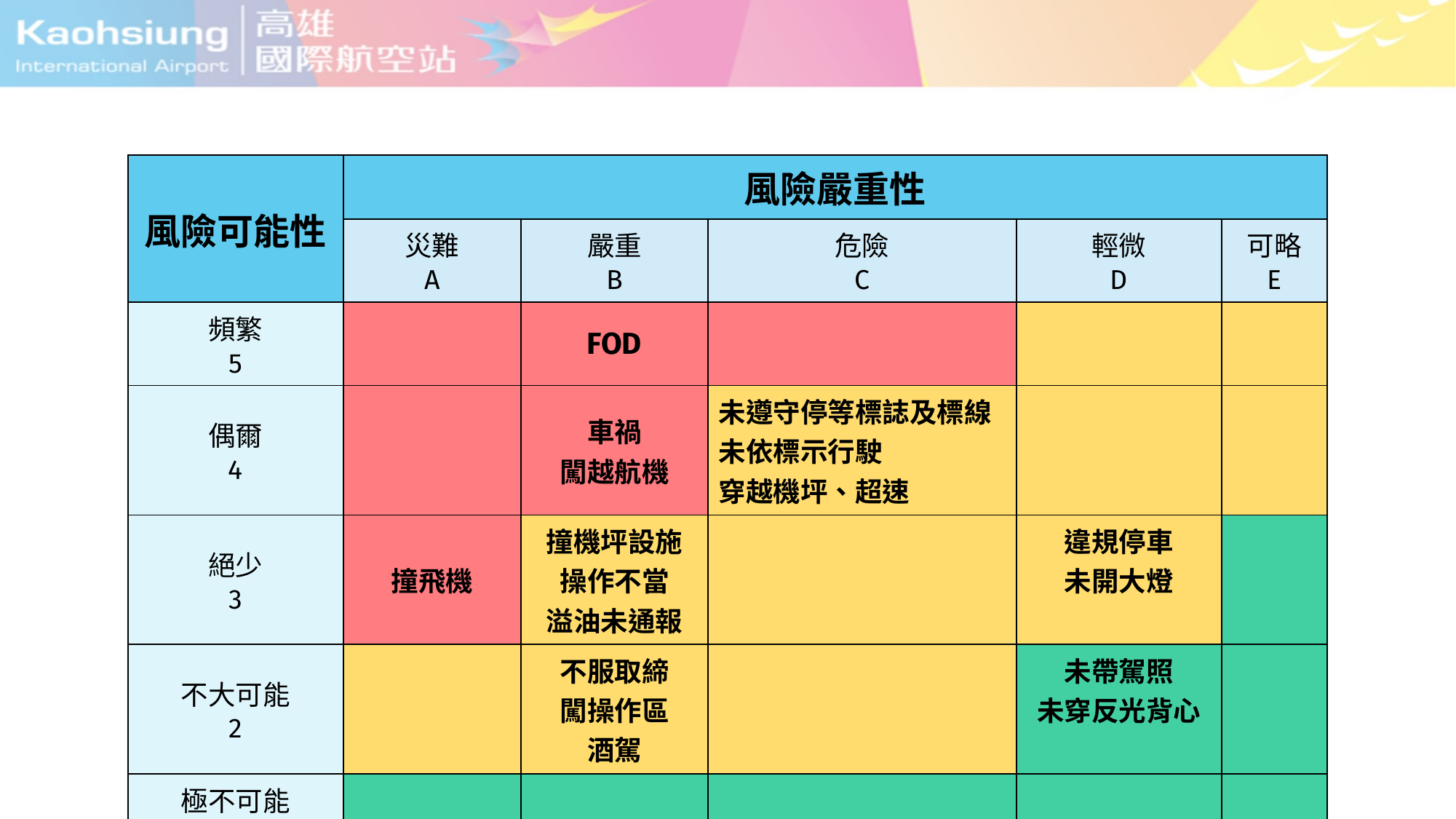

| 風險可能性 | 風險嚴重性 |  |  |  |  |
| --- | --- | --- | --- | --- | --- |
|  | 災難 A | 嚴重 B | 危險 C | 輕微 D | 可略 E |
| 頻繁 5 |  | FOD |  |  |  |
| 偶爾 4 |  | 車禍 闖越航機 | 未遵守停等標誌及標線 未依標示行駛 穿越機坪、超速 |  |  |
| 絕少 3 | 撞飛機 | 撞機坪設施 操作不當 溢油未通報 |  | 違規停車 未開大燈 |  |
| 不大可能 2 |  | 不服取締 闖操作區 酒駕 |  | 未帶駕照 未穿反光背心 |  |
| 極不可能 1 |  |  |  |  |  |